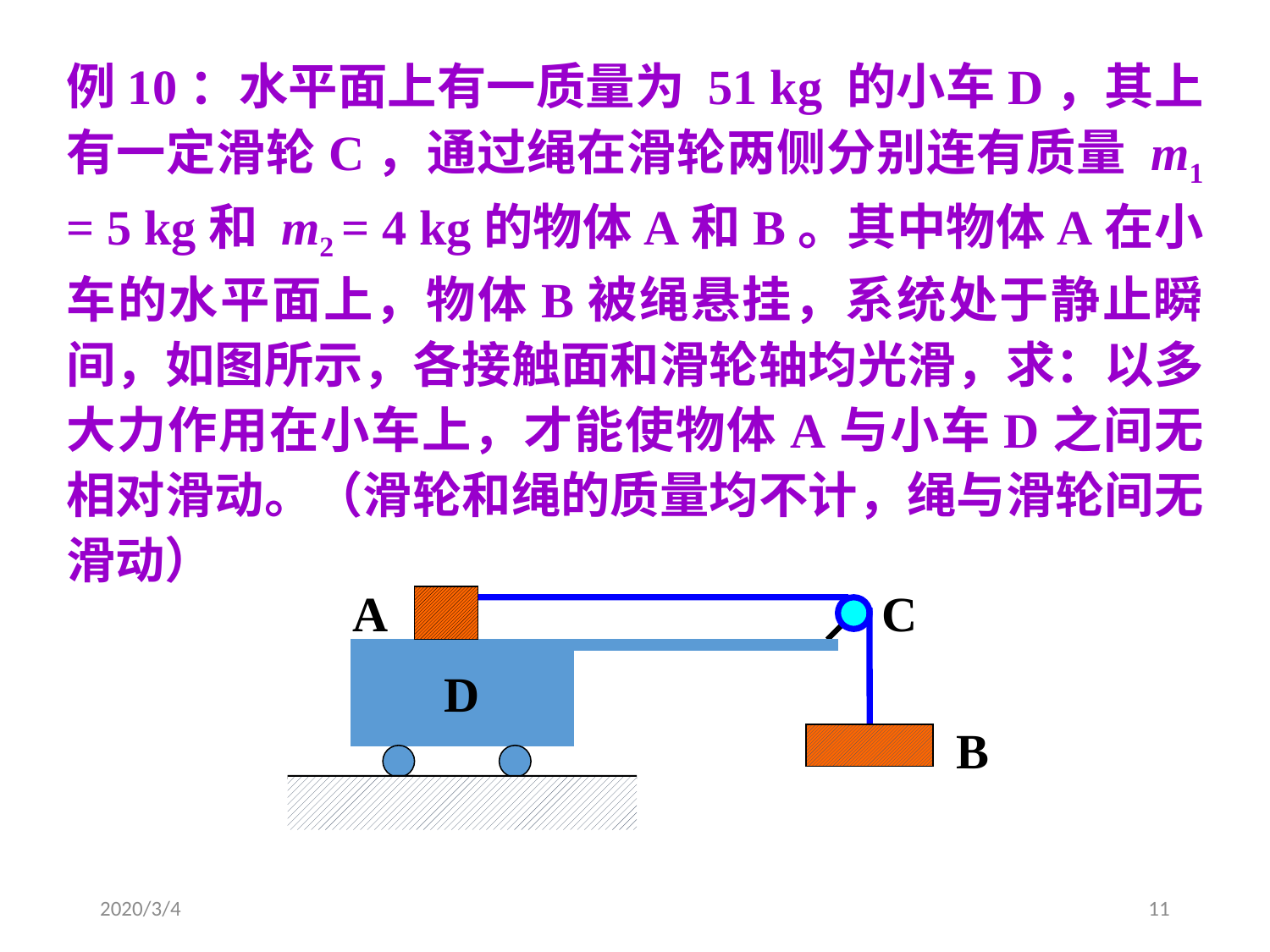

例10：水平面上有一质量为 51 kg 的小车D，其上有一定滑轮C，通过绳在滑轮两侧分别连有质量 m1 = 5 kg和 m2 = 4 kg的物体A和B。其中物体A在小车的水平面上，物体B被绳悬挂，系统处于静止瞬间，如图所示，各接触面和滑轮轴均光滑，求：以多大力作用在小车上，才能使物体A与小车D之间无相对滑动。（滑轮和绳的质量均不计，绳与滑轮间无滑动）
A
C

D

B

2020/3/4
11